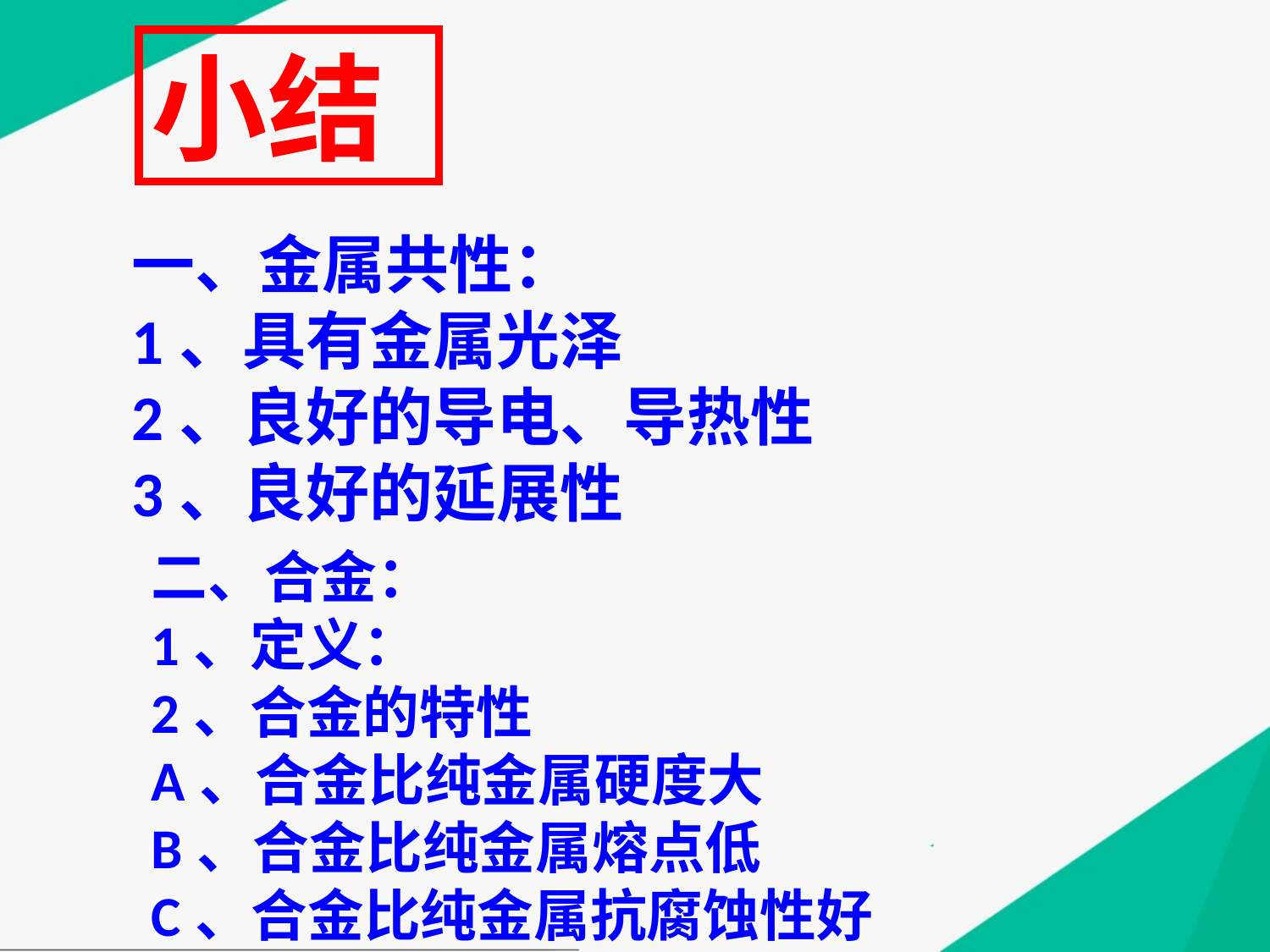

小结
一、金属共性：
1、具有金属光泽
2、良好的导电、导热性
3、良好的延展性
二、合金：
1、定义：
2、合金的特性
A、合金比纯金属硬度大
B、合金比纯金属熔点低
C、合金比纯金属抗腐蚀性好